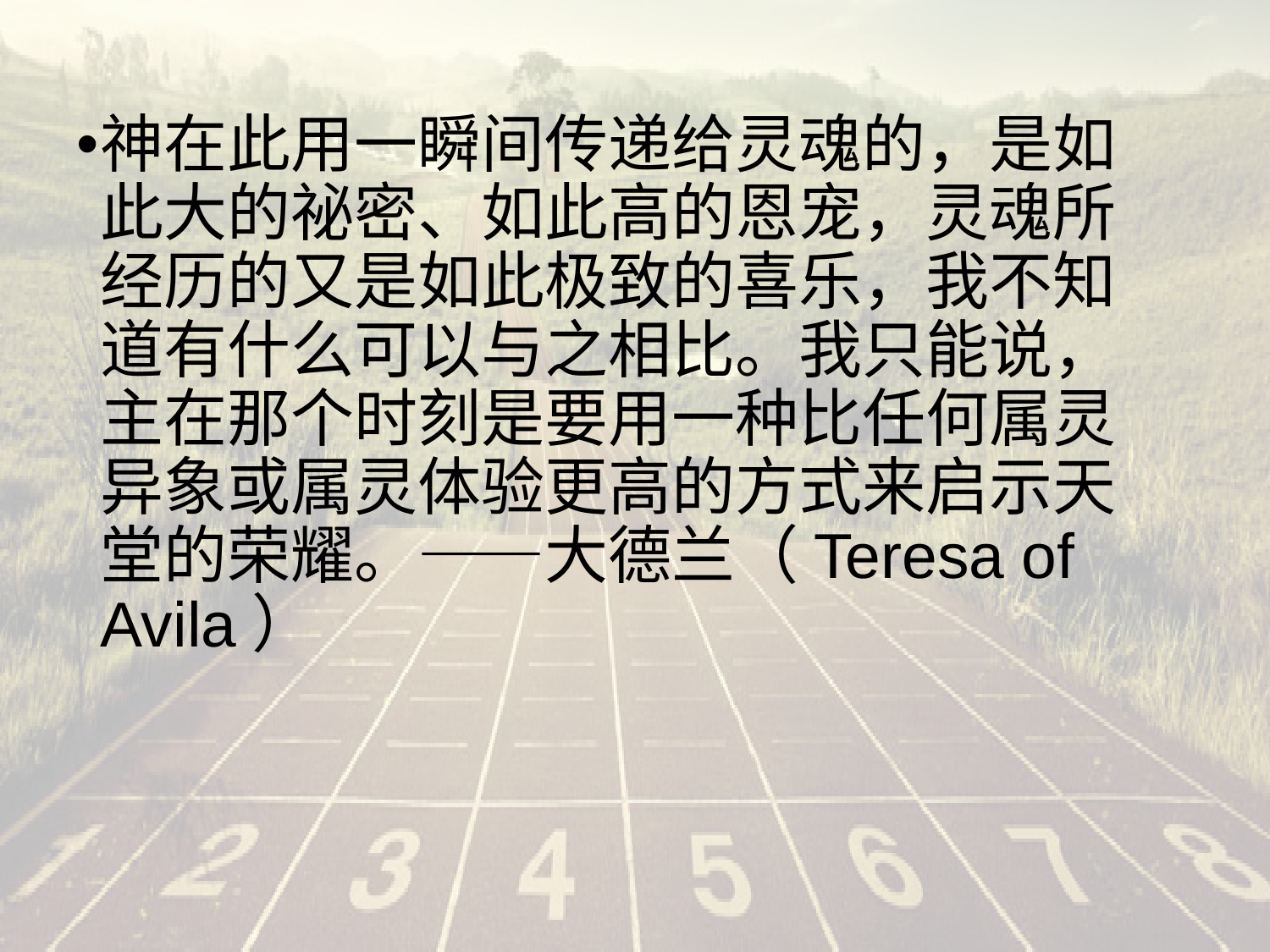

#
神在此用一瞬间传递给灵魂的，是如此大的祕密、如此高的恩宠，灵魂所经历的又是如此极致的喜乐，我不知道有什么可以与之相比。我只能说，主在那个时刻是要用一种比任何属灵异象或属灵体验更高的方式来启示天堂的荣耀。——大德兰（Teresa of Avila）